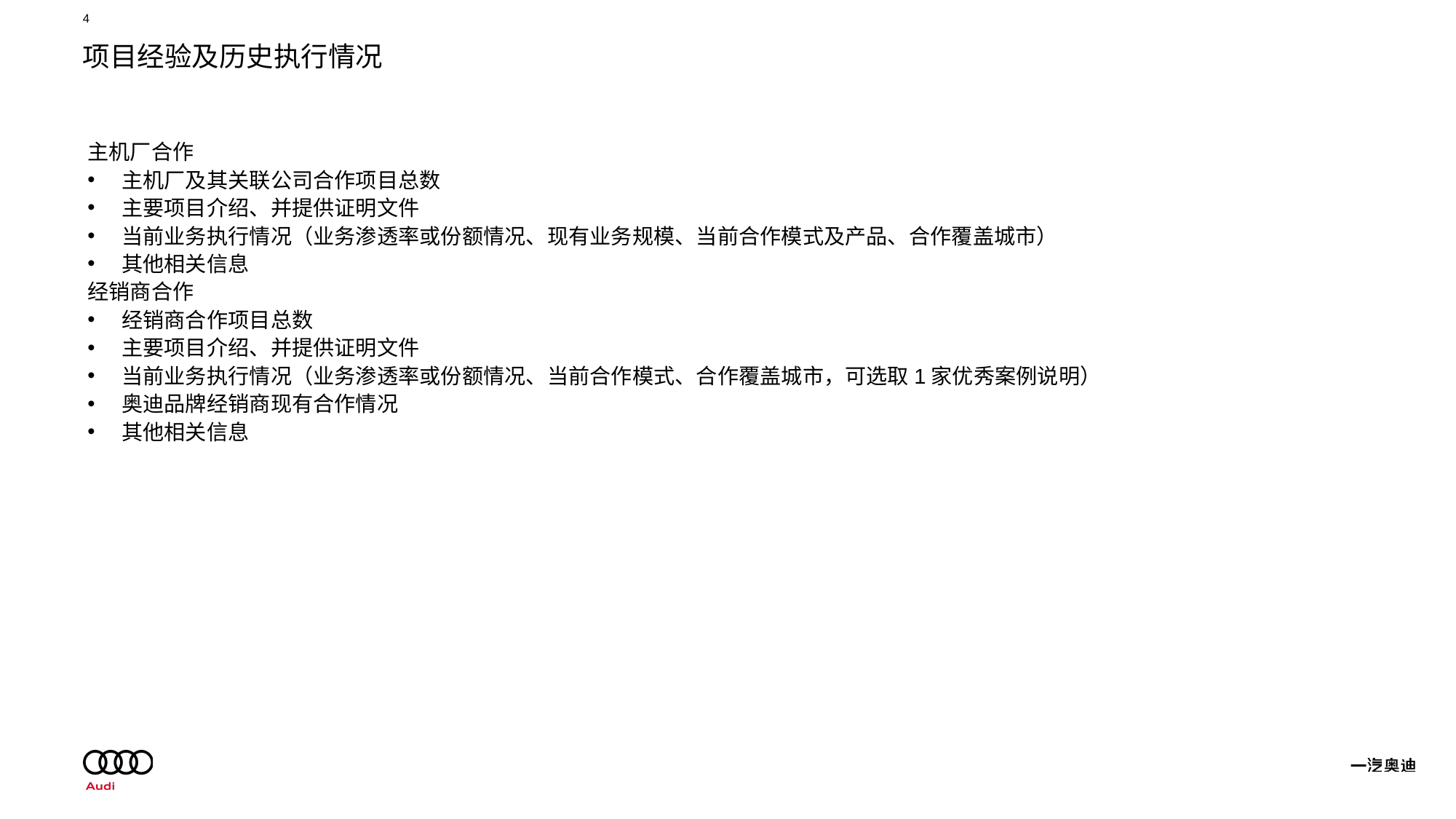

# 项目经验及历史执行情况
主机厂合作
主机厂及其关联公司合作项目总数
主要项目介绍、并提供证明文件
当前业务执行情况（业务渗透率或份额情况、现有业务规模、当前合作模式及产品、合作覆盖城市）
其他相关信息
经销商合作
经销商合作项目总数
主要项目介绍、并提供证明文件
当前业务执行情况（业务渗透率或份额情况、当前合作模式、合作覆盖城市，可选取1家优秀案例说明）
奥迪品牌经销商现有合作情况
其他相关信息